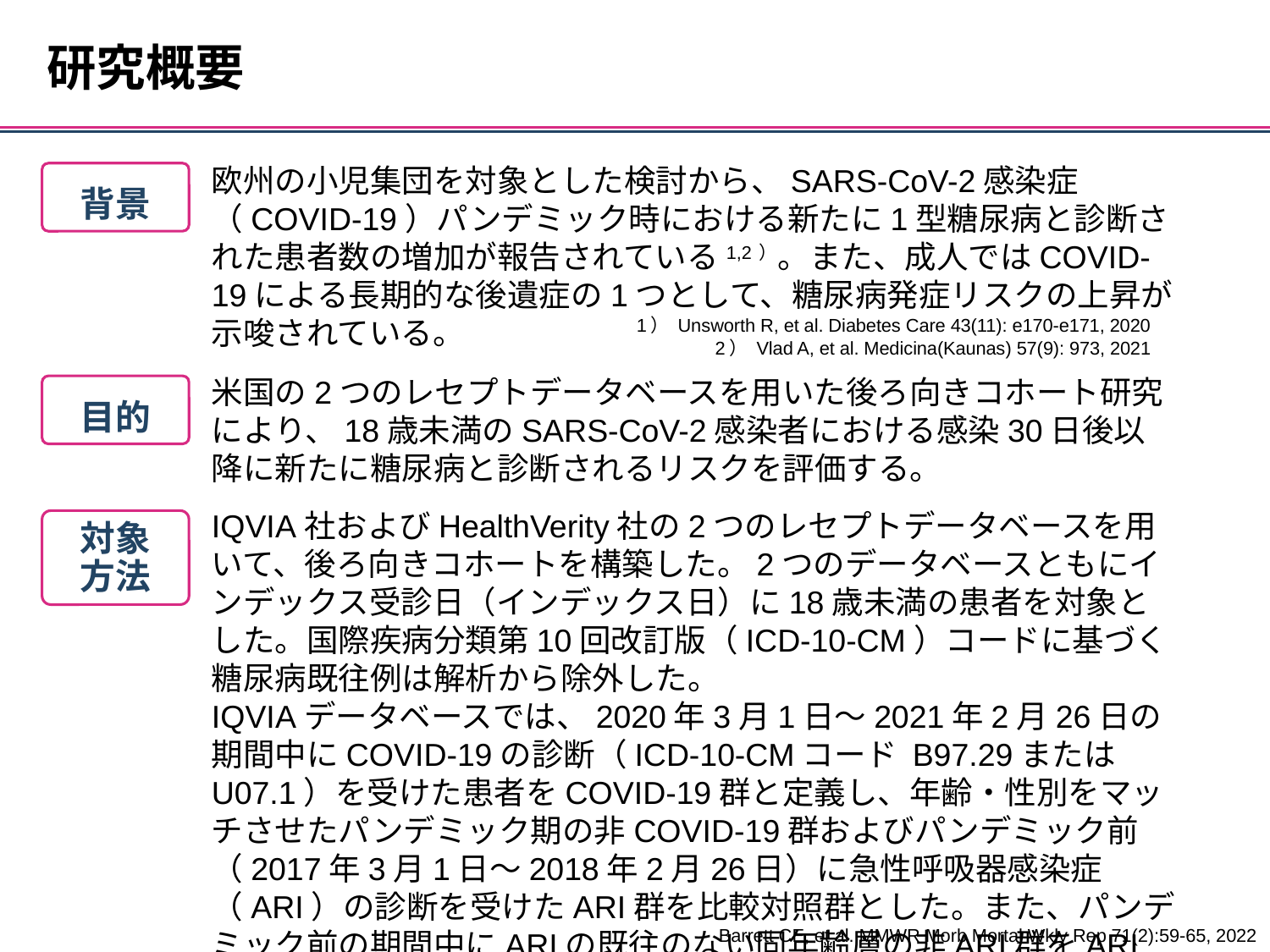

研究概要
欧州の小児集団を対象とした検討から、SARS-CoV-2感染症（COVID-19）パンデミック時における新たに1型糖尿病と診断された患者数の増加が報告されている1,2）。また、成人ではCOVID-19による長期的な後遺症の1つとして、糖尿病発症リスクの上昇が示唆されている。

背景
1） Unsworth R, et al. Diabetes Care 43(11): e170-e171, 2020
2） Vlad A, et al. Medicina(Kaunas) 57(9): 973, 2021
米国の2つのレセプトデータベースを用いた後ろ向きコホート研究により、18歳未満のSARS-CoV-2感染者における感染30日後以降に新たに糖尿病と診断されるリスクを評価する。

目的
IQVIA社およびHealthVerity社の2つのレセプトデータベースを用いて、後ろ向きコホートを構築した。2つのデータベースともにインデックス受診日（インデックス日）に18歳未満の患者を対象とした。国際疾病分類第10回改訂版（ICD-10-CM）コードに基づく糖尿病既往例は解析から除外した。
IQVIAデータベースでは、2020年3月1日～2021年2月26日の期間中にCOVID-19の診断（ICD-10-CMコード B97.29またはU07.1）を受けた患者をCOVID-19群と定義し、年齢・性別をマッチさせたパンデミック期の非COVID-19群およびパンデミック前（2017年3月1日～2018年2月26日）に急性呼吸器感染症（ARI）の診断を受けたARI群を比較対照群とした。また、パンデミック前の期間中にARIの既往のない同年齢層の非ARI群をARI群の比較対照群とした。

対象
方法
Barrett CE, et al. MMWR Morb Mortal Wkly Rep 71(2):59-65, 2022